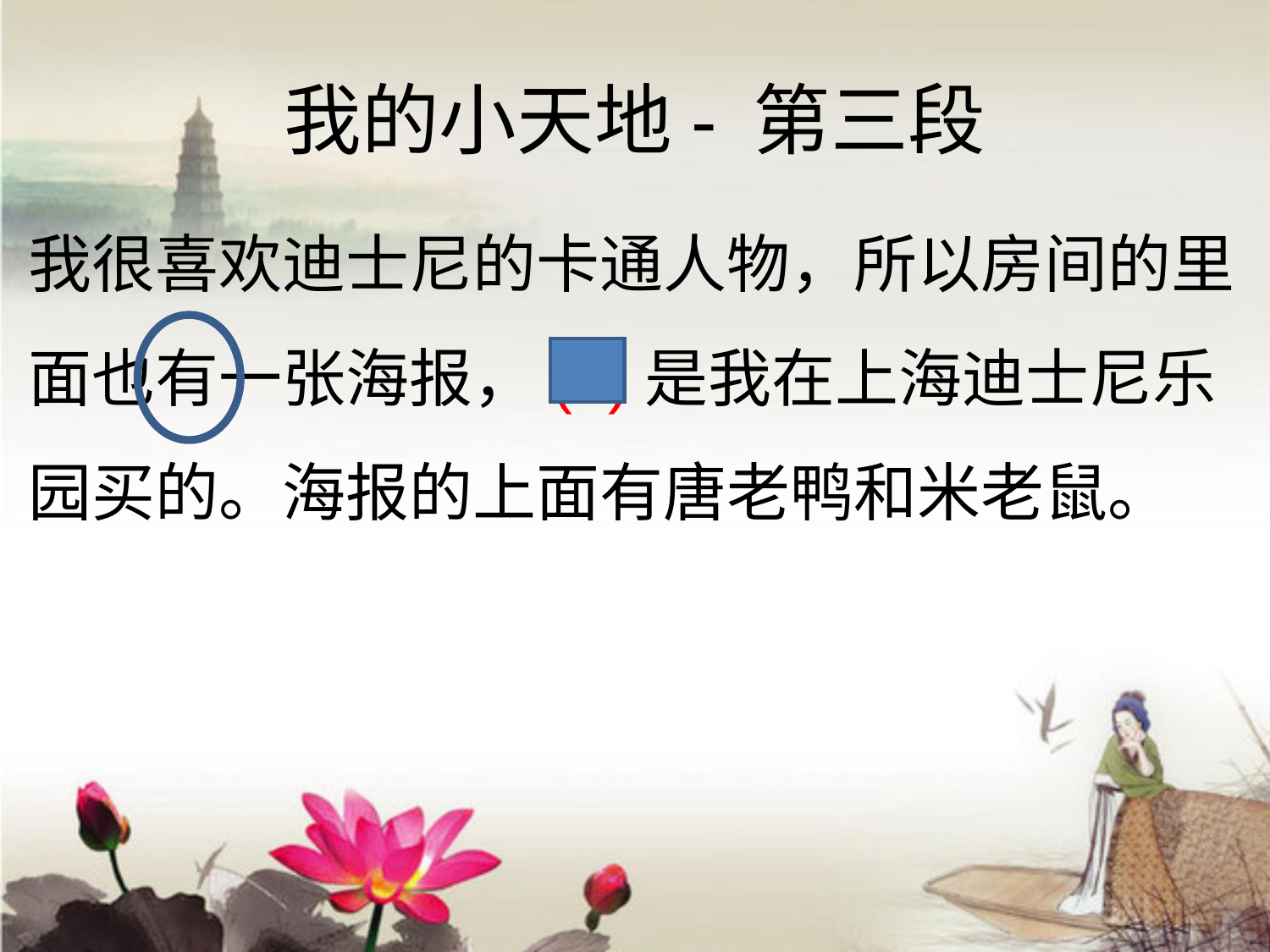

# 我的小天地- 第三段
我很喜欢迪士尼的卡通人物，所以房间的里面也有一张海报，(?)是我在上海迪士尼乐园买的。海报的上面有唐老鸭和米老鼠。